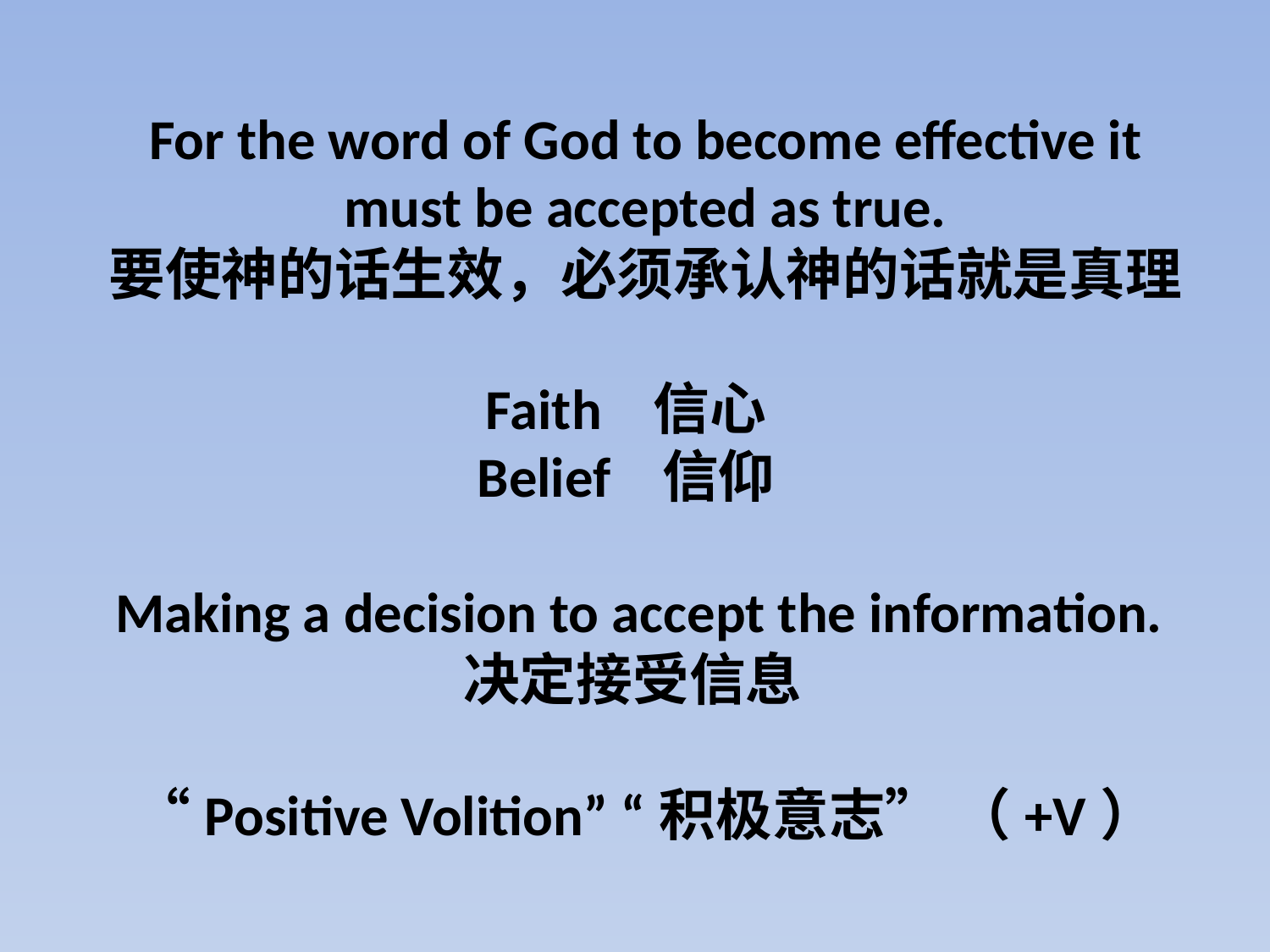

# For the word of God to become effective it must be accepted as true. 要使神的话生效，必须承认神的话就是真理   Faith   信心 Belief   信仰 Making a decision to accept the information. 决定接受信息 “Positive Volition” “积极意志” （+V）